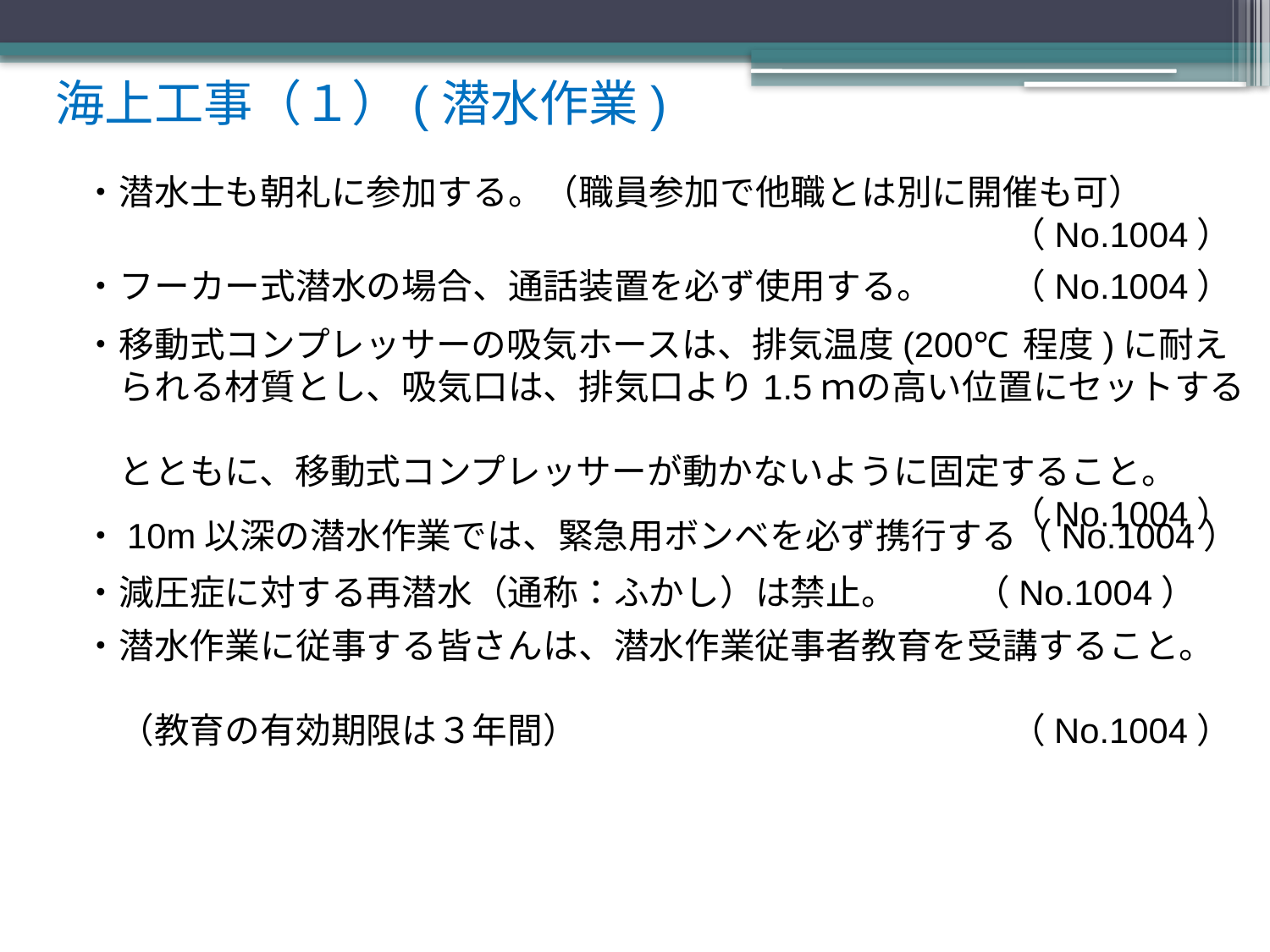

海上工事（１）(潜水作業)
・潜水士も朝礼に参加する。（職員参加で他職とは別に開催も可）
　　　　　　　　　　　　　　　　　　　　　　　　　 　（No.1004）
・フーカー式潜水の場合、通話装置を必ず使用する。　 　（No.1004）
・移動式コンプレッサーの吸気ホースは、排気温度(200℃程度)に耐え
　られる材質とし、吸気口は、排気口より1.5ｍの高い位置にセットする
　とともに、移動式コンプレッサーが動かないように固定すること。
　　　　　　　　　　　　　　　　　　　　　　　　 　　（No.1004）
・10m以深の潜水作業では、緊急用ボンベを必ず携行する（No.1004）
・減圧症に対する再潜水（通称：ふかし）は禁止。          （No.1004）
・潜水作業に従事する皆さんは、潜水作業従事者教育を受講すること。
　（教育の有効期限は３年間）　　　　　　　　　　　　 （No.1004）